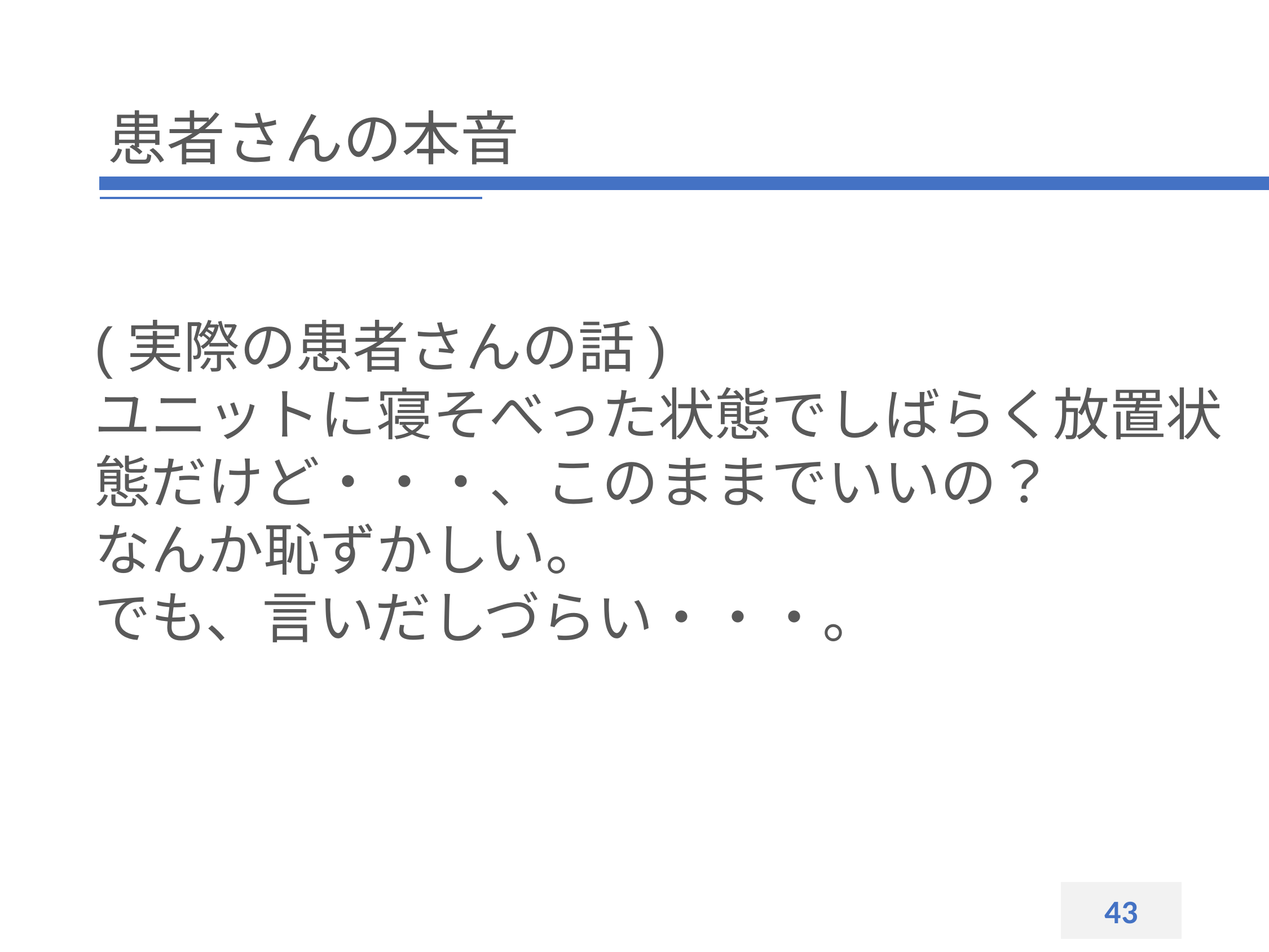

# 患者さんの本音
(実際の患者さんの話)
ユニットに寝そべった状態でしばらく放置状態だけど・・・、このままでいいの？
なんか恥ずかしい。
でも、言いだしづらい・・・。
43